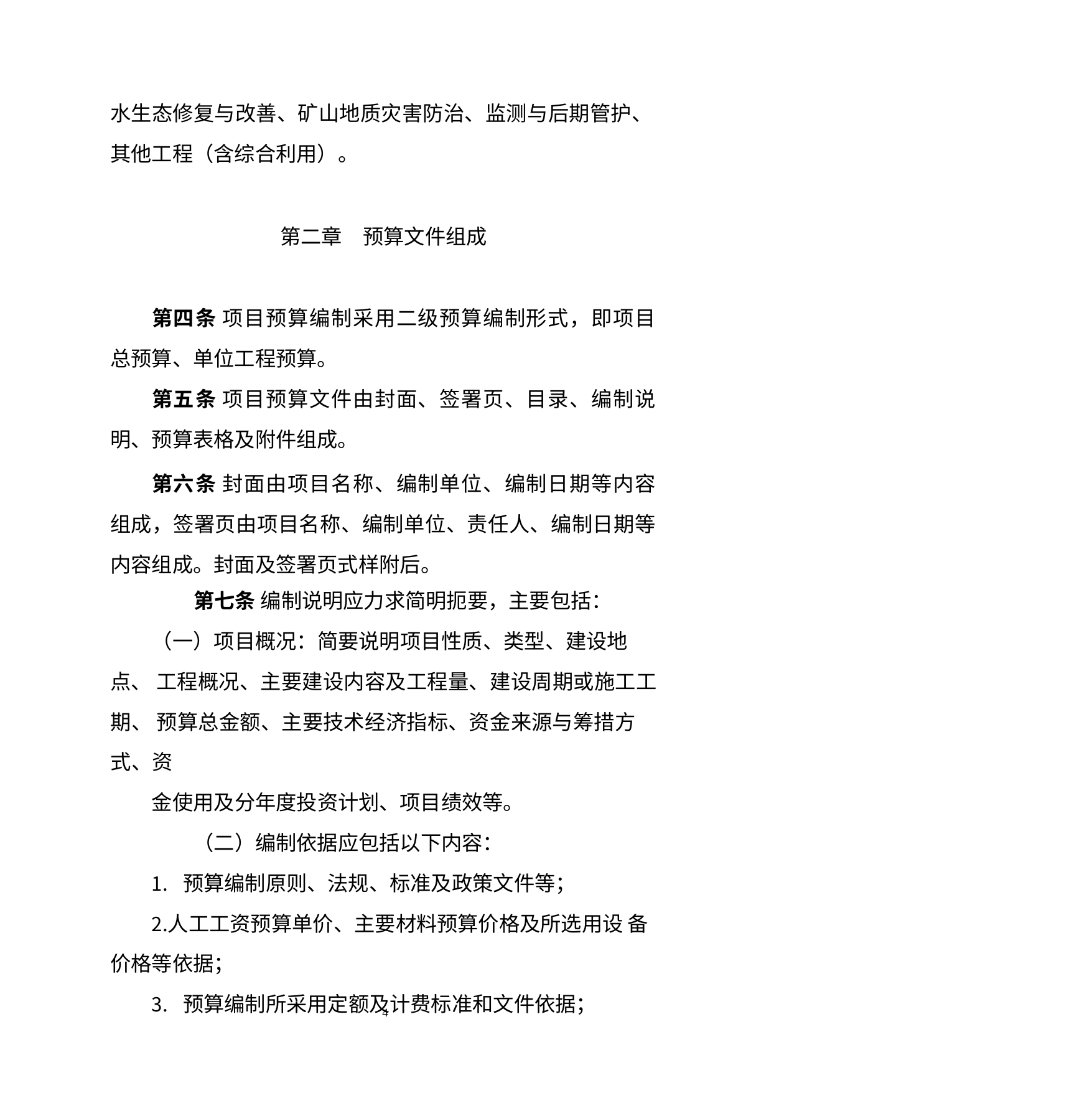

水生态修复与改善、矿山地质灾害防治、监测与后期管护、
其他工程（含综合利用）。

第二章	预算文件组成

第四条 项目预算编制采用二级预算编制形式，即项目 总预算、单位工程预算。
第五条 项目预算文件由封面、签署页、目录、编制说 明、预算表格及附件组成。
第六条 封面由项目名称、编制单位、编制日期等内容 组成，签署页由项目名称、编制单位、责任人、编制日期等 内容组成。封面及签署页式样附后。
第七条 编制说明应力求简明扼要，主要包括：
（一）项目概况：简要说明项目性质、类型、建设地点、 工程概况、主要建设内容及工程量、建设周期或施工工期、 预算总金额、主要技术经济指标、资金来源与筹措方式、资
金使用及分年度投资计划、项目绩效等。
（二）编制依据应包括以下内容：
预算编制原则、法规、标准及政策文件等；
人工工资预算单价、主要材料预算价格及所选用设 备价格等依据；
预算编制所采用定额及计费标准和文件依据；
4